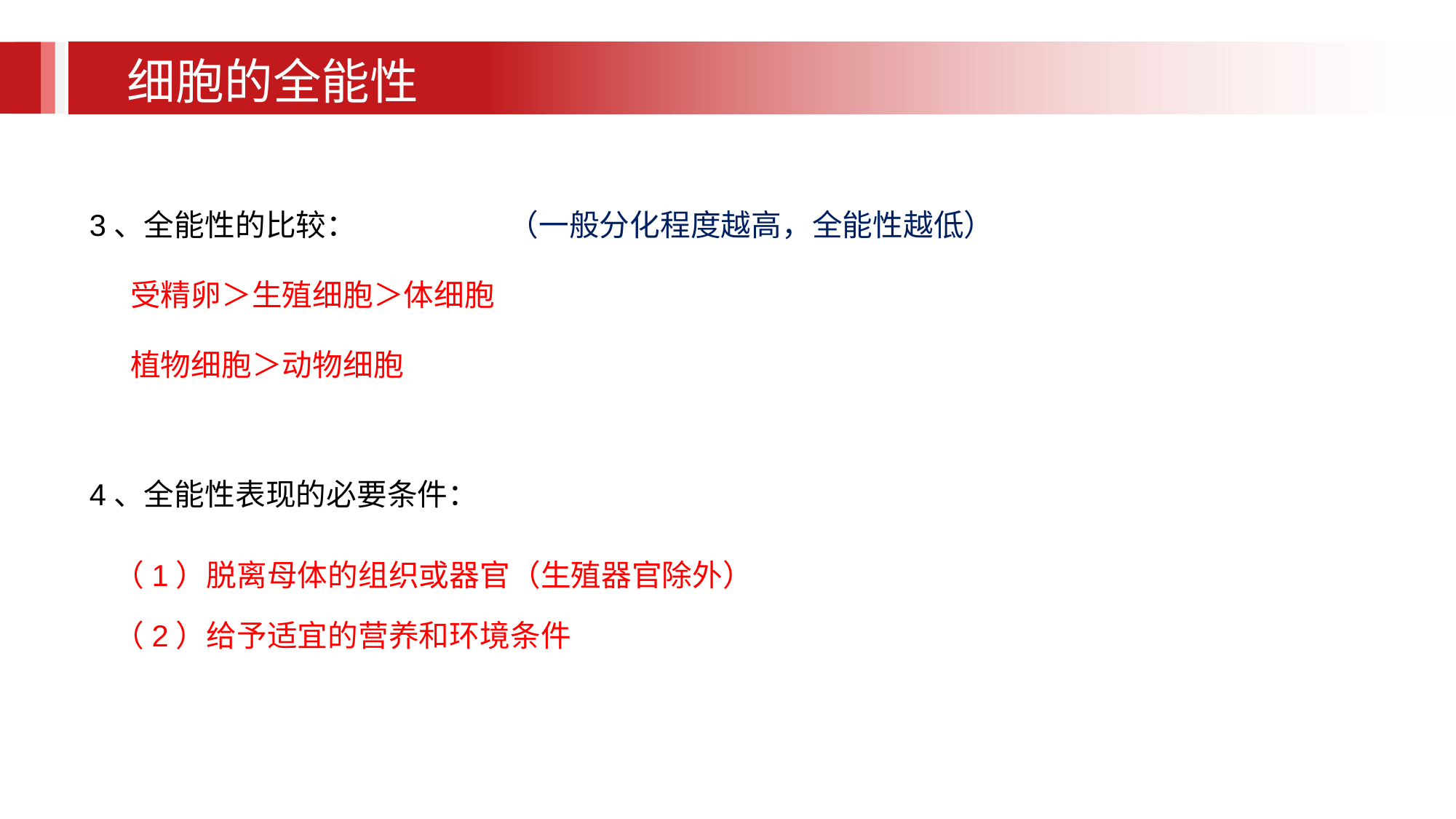

细胞的全能性
3、全能性的比较：
     受精卵＞生殖细胞＞体细胞
     植物细胞＞动物细胞
（一般分化程度越高，全能性越低）
4、全能性表现的必要条件：
（1）脱离母体的组织或器官（生殖器官除外）
（2）给予适宜的营养和环境条件